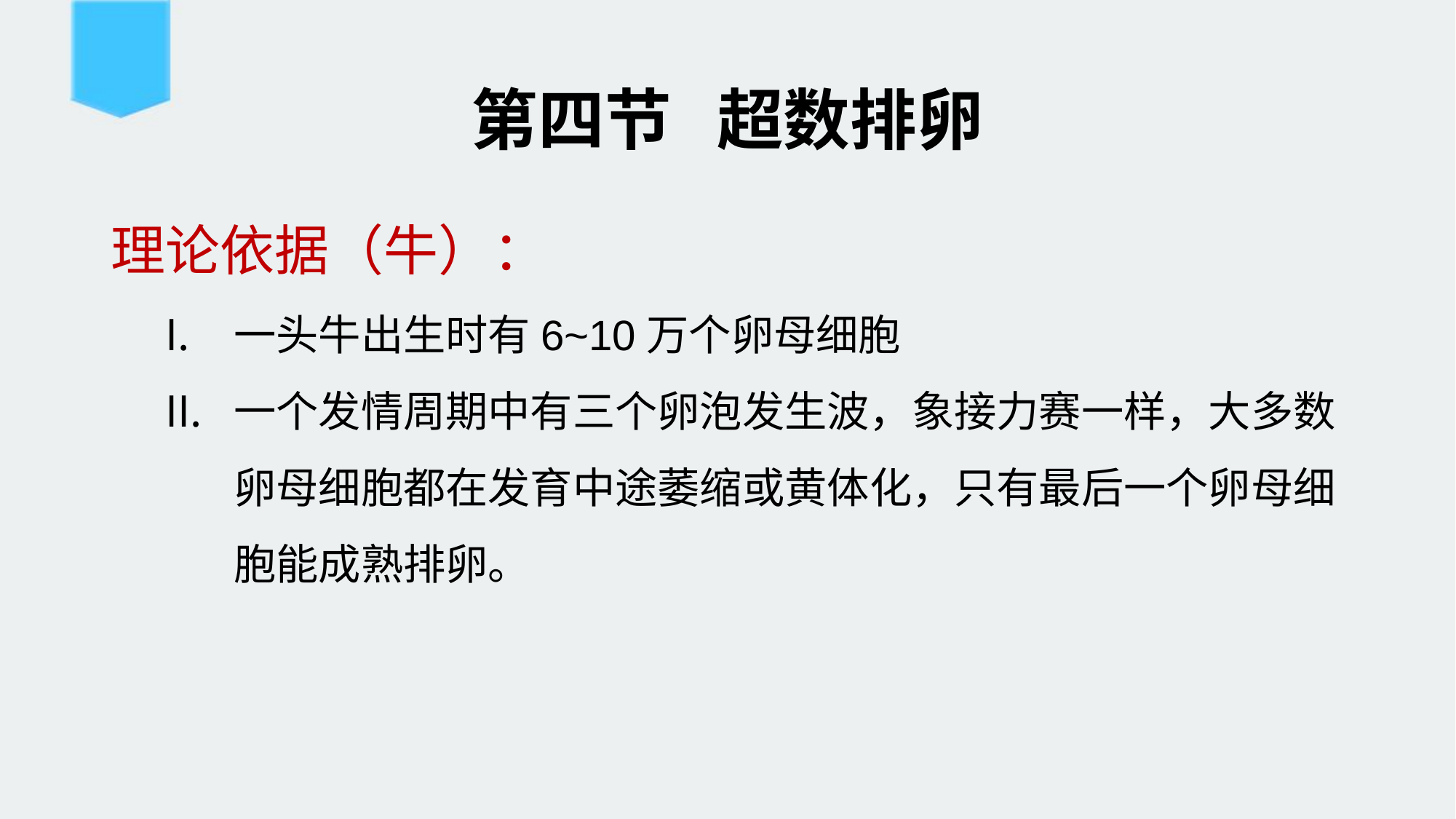

# 第四节   超数排卵

理论依据（牛）：
一头牛出生时有6~10万个卵母细胞
一个发情周期中有三个卵泡发生波，象接力赛一样，大多数卵母细胞都在发育中途萎缩或黄体化，只有最后一个卵母细胞能成熟排卵。